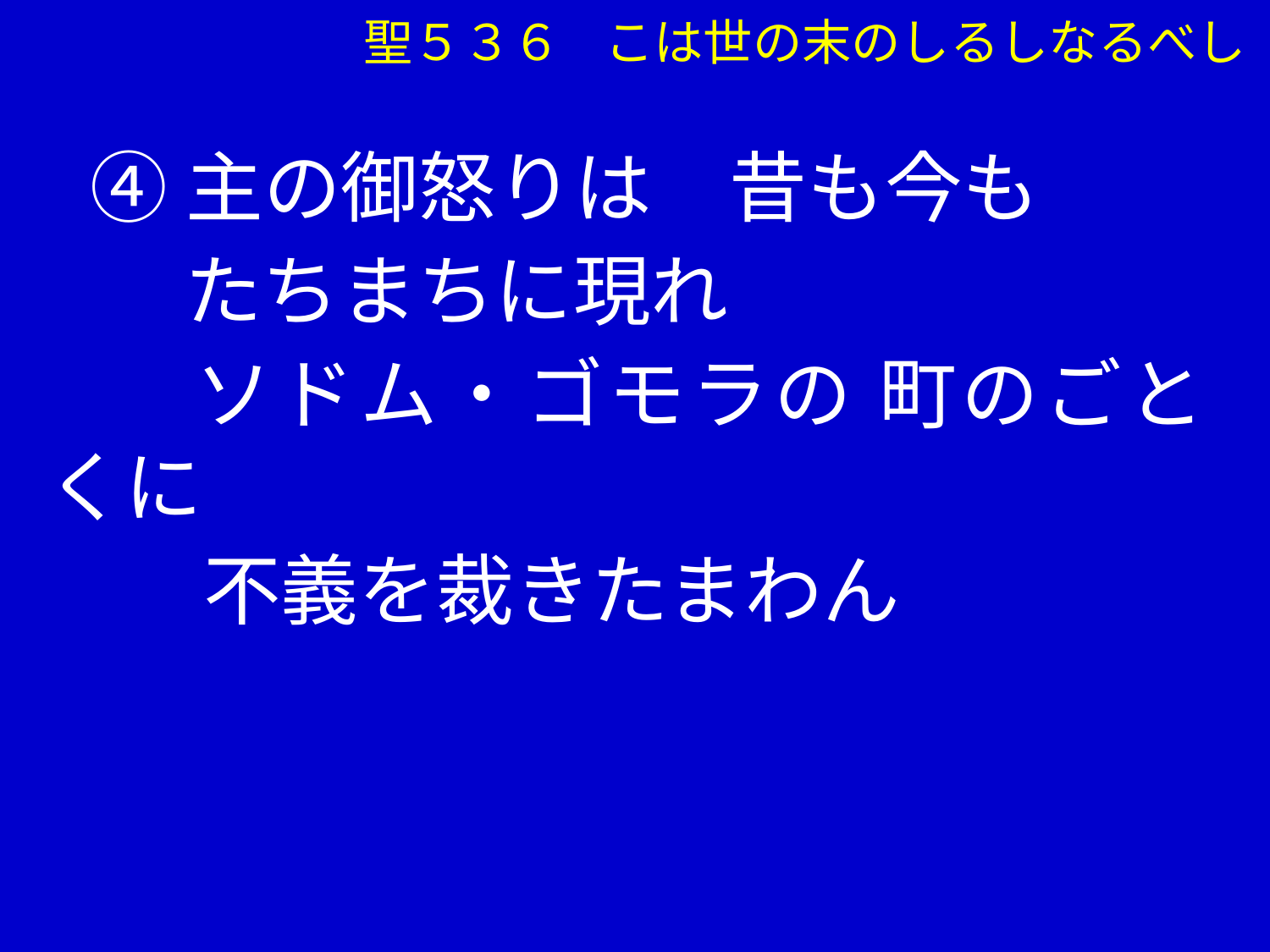

聖５３６    こは世の末のしるしなるべし
④主の御怒りは　昔も今も
　 たちまちに現れ
　 ソドム・ゴモラの 町のごとくに
 　不義を裁きたまわん